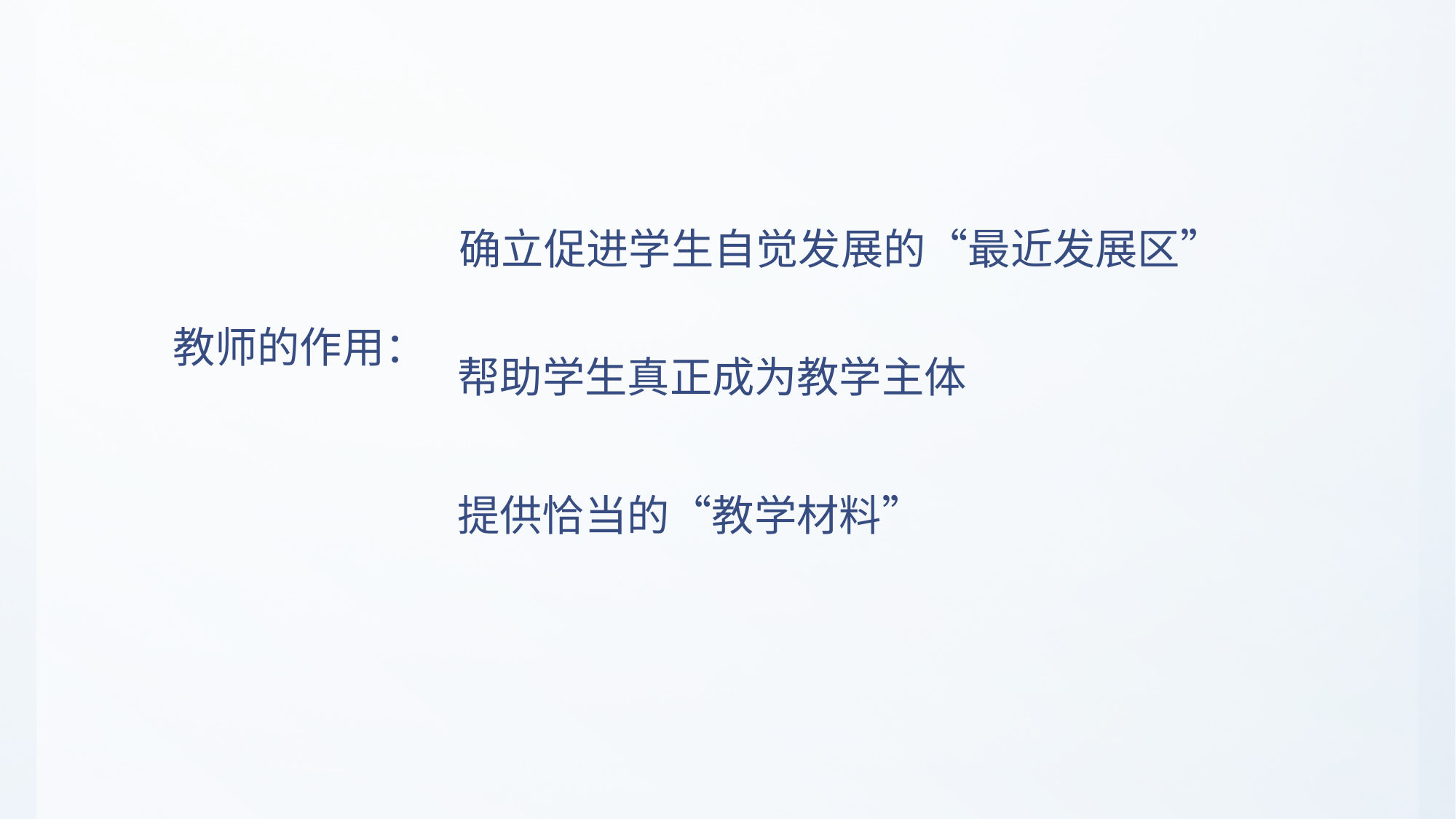

确立促进学生自觉发展的“最近发展区”
教师的作用：
帮助学生真正成为教学主体
提供恰当的“教学材料”